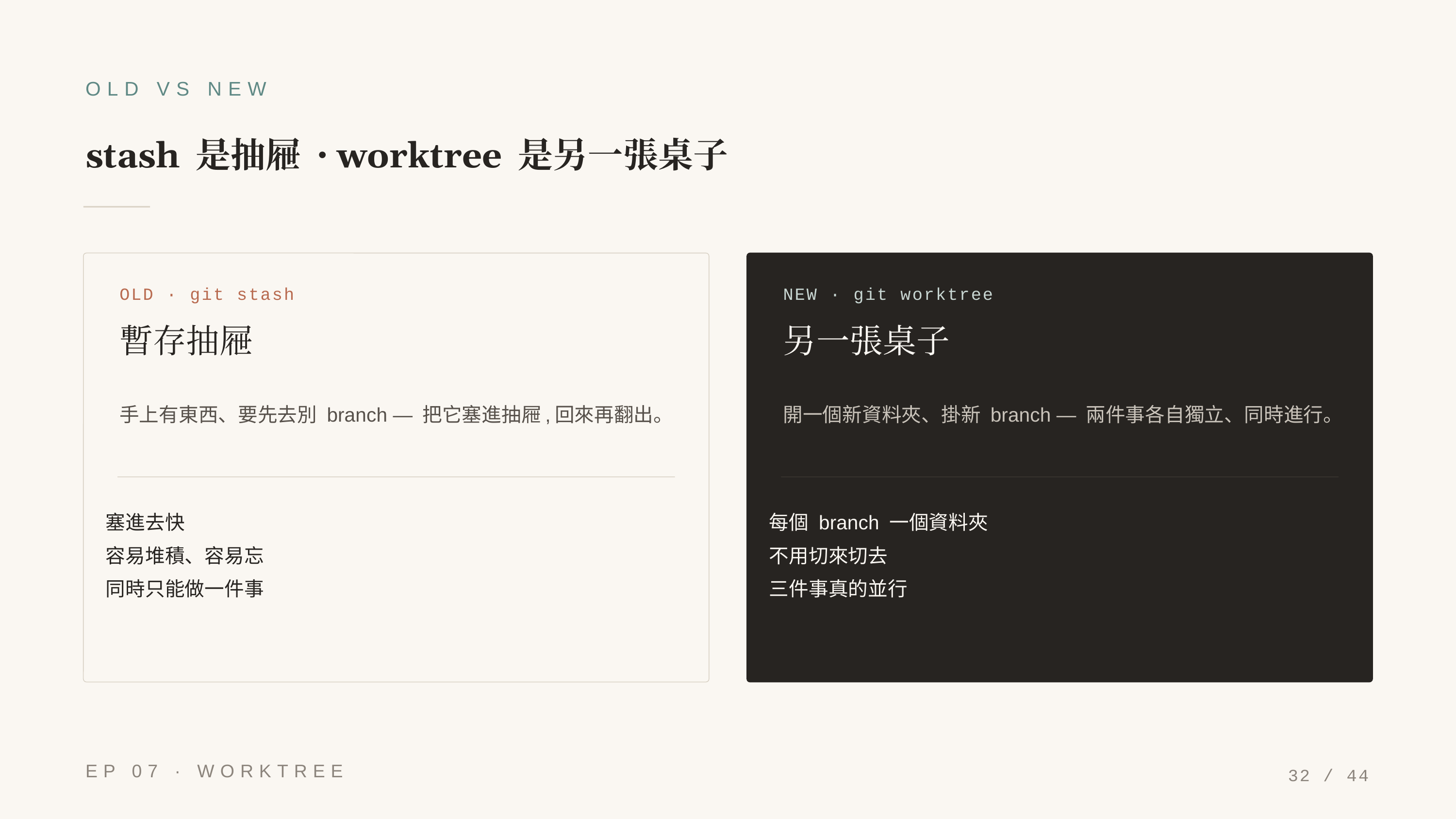

OLD VS NEW
stash 是抽屜 · worktree 是另一張桌子

OLD · git stash
NEW · git worktree
暫存抽屜
另一張桌子
手上有東西、要先去別 branch — 把它塞進抽屜,回來再翻出。
開一個新資料夾、掛新 branch — 兩件事各自獨立、同時進行。

塞進去快
容易堆積、容易忘
同時只能做一件事
每個 branch 一個資料夾
不用切來切去
三件事真的並行
EP 07 · WORKTREE
32 / 44